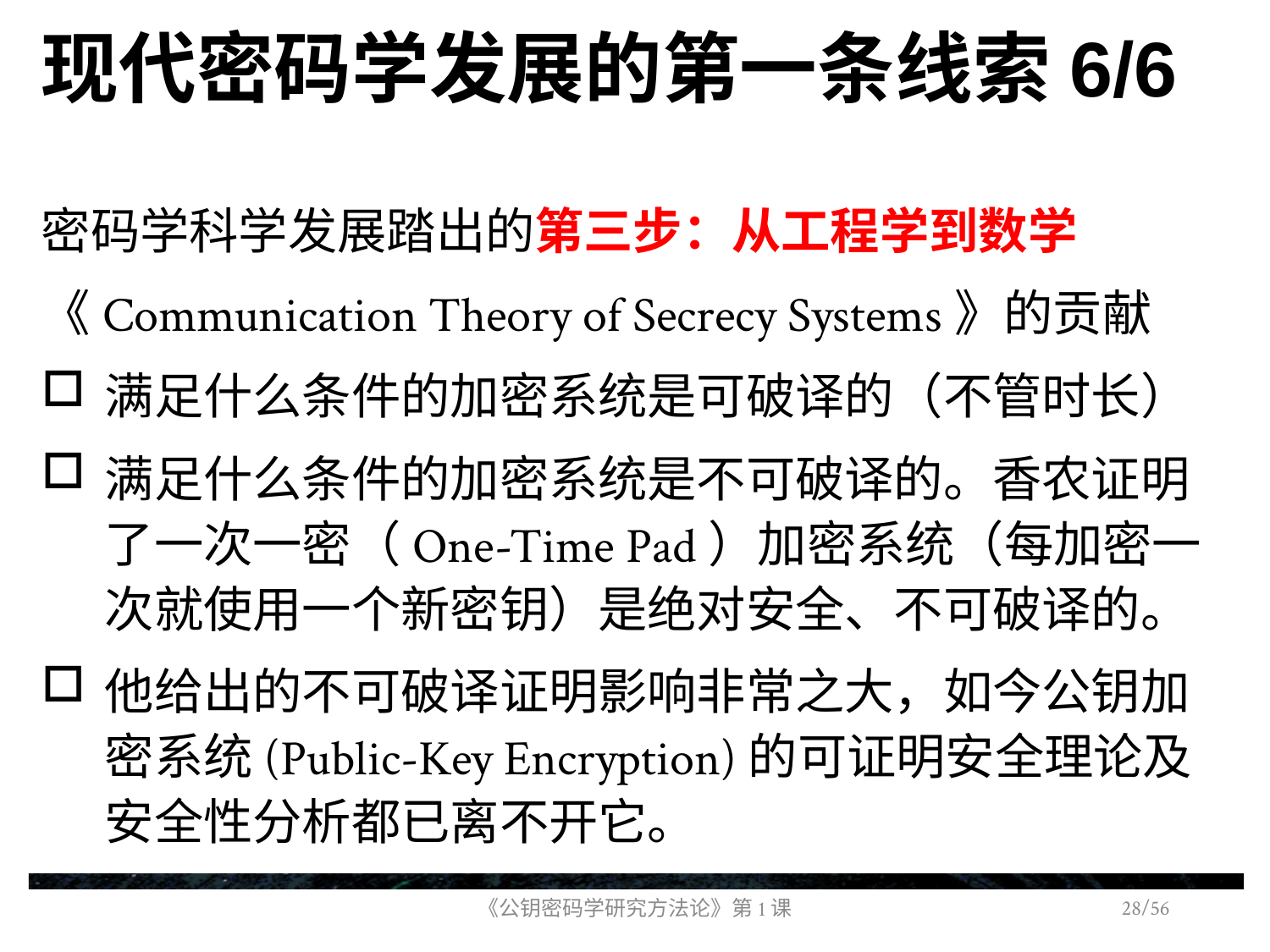

# 现代密码学发展的第一条线索6/6
密码学科学发展踏出的第三步：从工程学到数学
《Communication Theory of Secrecy Systems》的贡献
满足什么条件的加密系统是可破译的（不管时长）
满足什么条件的加密系统是不可破译的。香农证明了一次一密（One-Time Pad）加密系统（每加密一次就使用一个新密钥）是绝对安全、不可破译的。
他给出的不可破译证明影响非常之大，如今公钥加密系统(Public-Key Encryption)的可证明安全理论及安全性分析都已离不开它。
《公钥密码学研究方法论》第1课
28/56